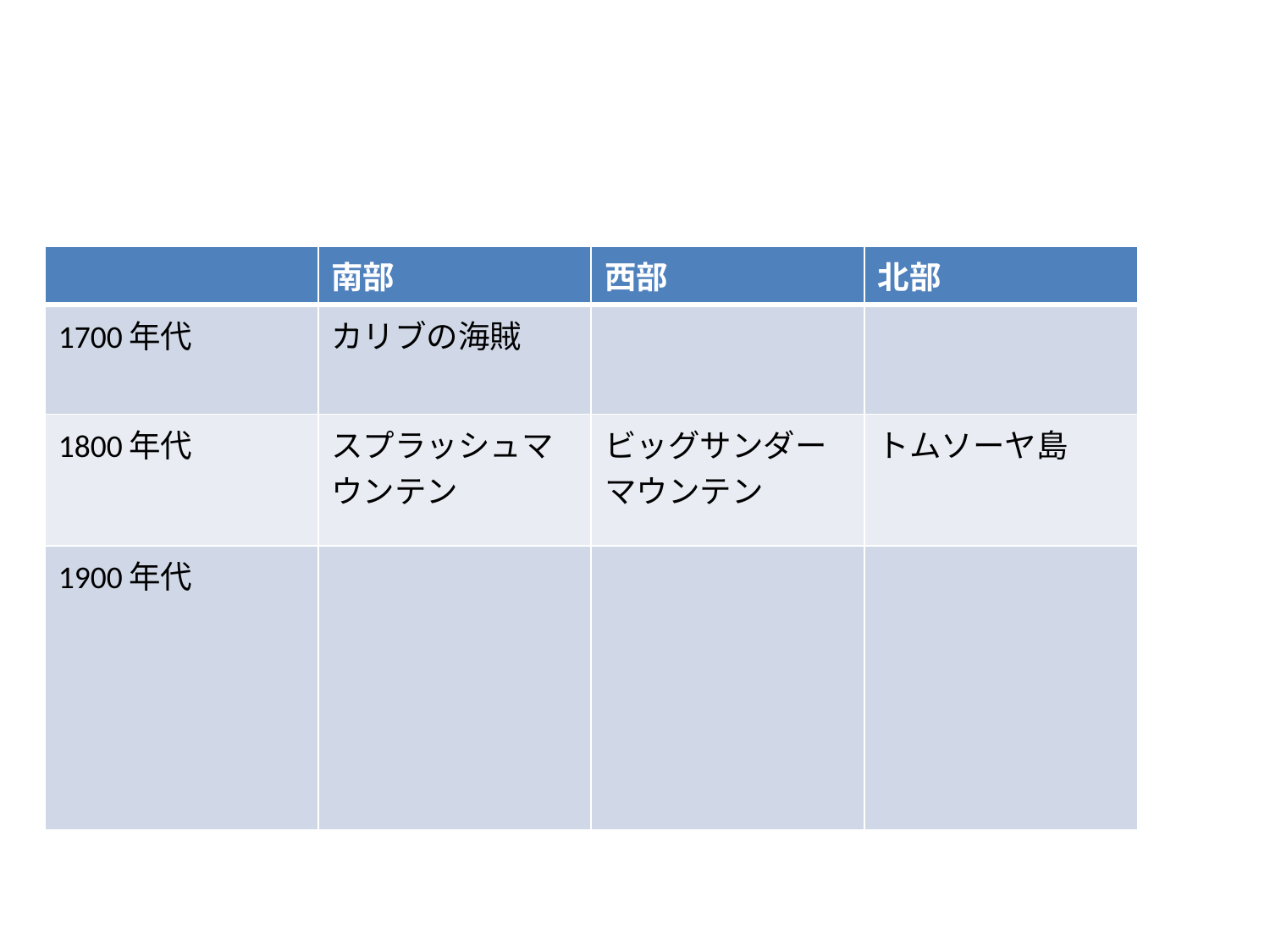

#
|  | 南部 | 西部 | 北部 |
| --- | --- | --- | --- |
| 1700年代 | カリブの海賊 |  |  |
| 1800年代 | スプラッシュマウンテン | ビッグサンダーマウンテン | トムソーヤ島 |
| 1900年代 |  |  |  |